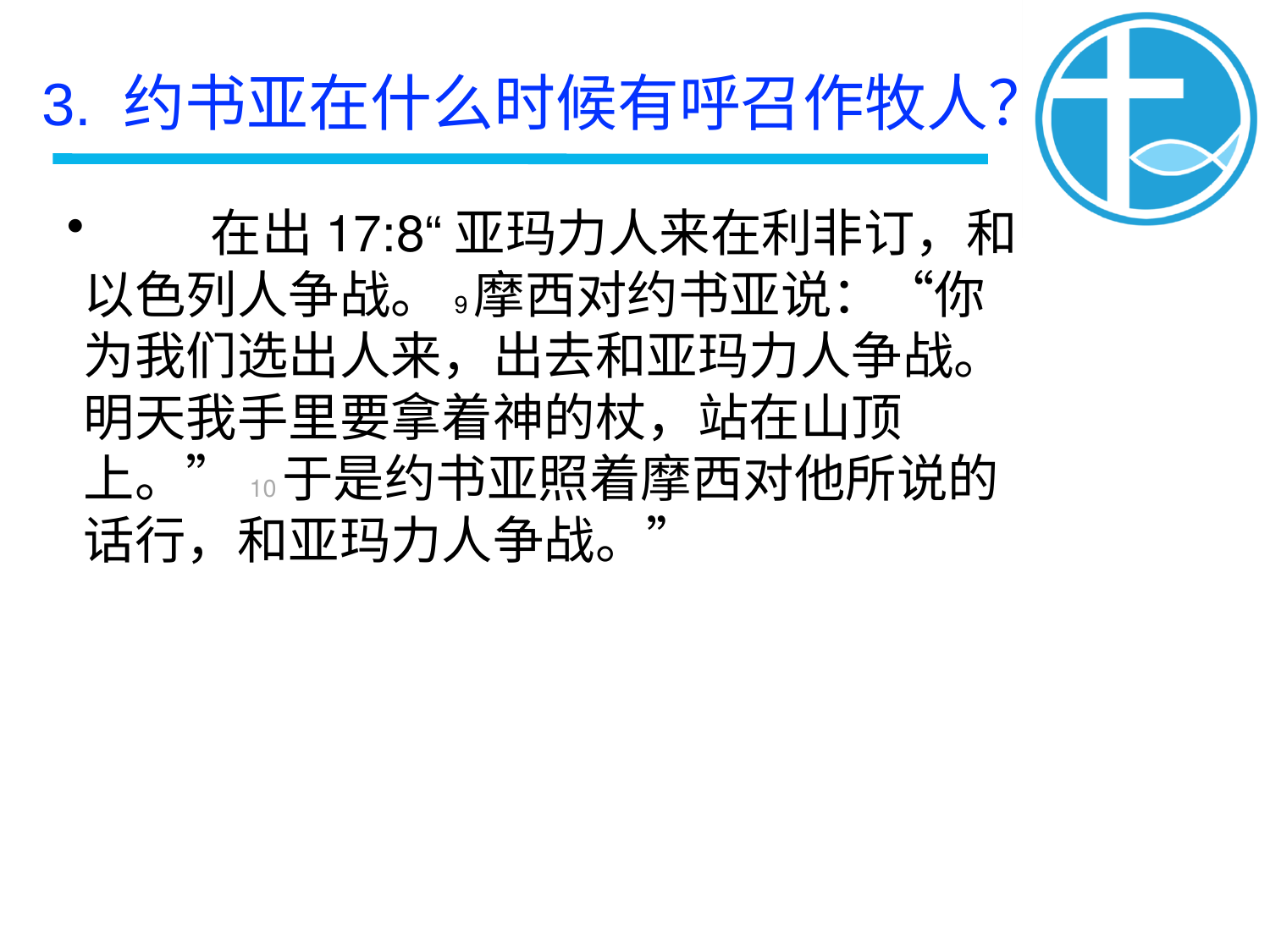

3. 约书亚在什么时候有呼召作牧人？
	在出17:8“亚玛力人来在利非订，和以色列人争战。9摩西对约书亚说：“你为我们选出人来，出去和亚玛力人争战。明天我手里要拿着神的杖，站在山顶上。”10于是约书亚照着摩西对他所说的话行，和亚玛力人争战。”